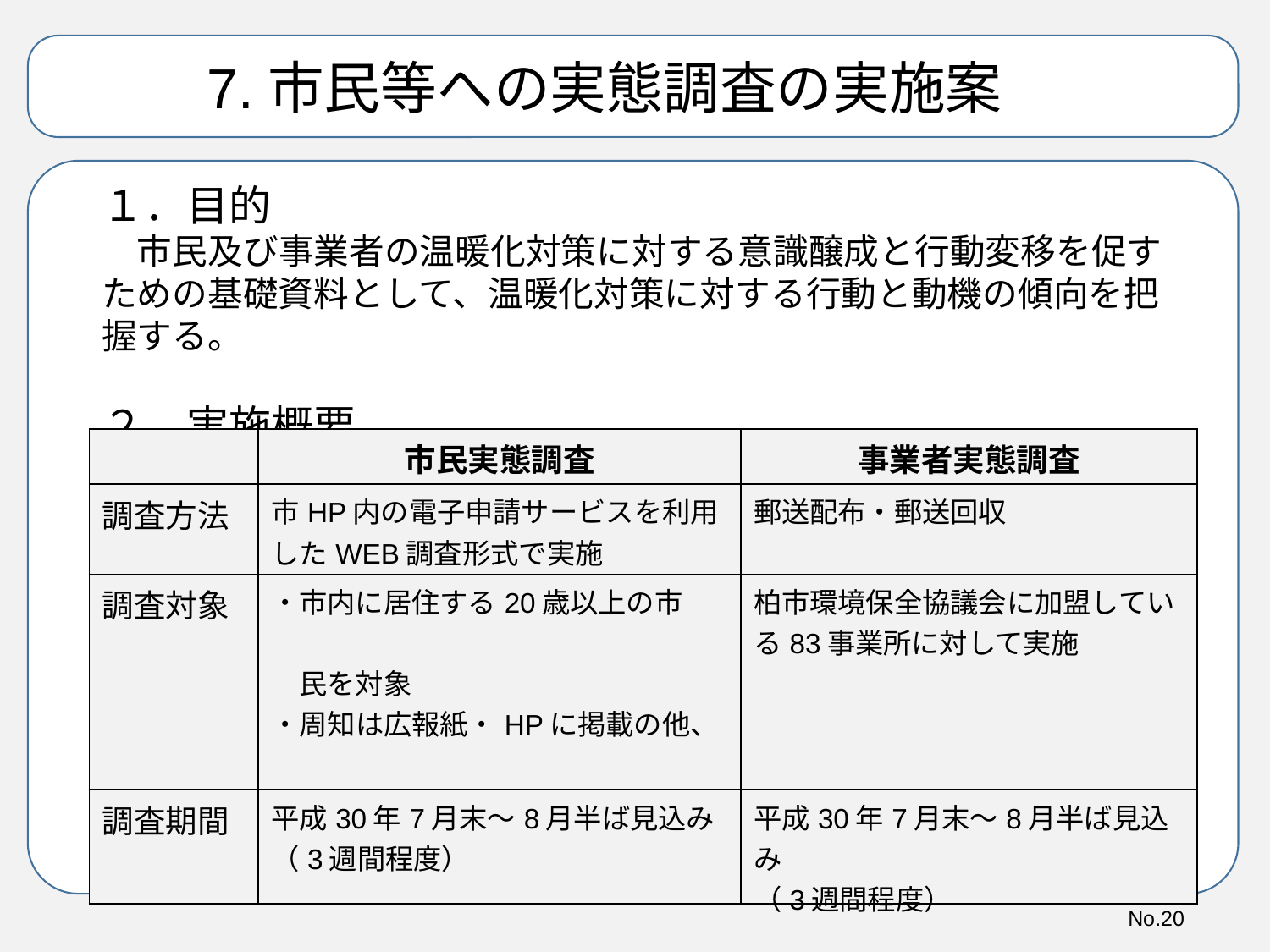

7.市民等への実態調査の実施案
１．目的
　市民及び事業者の温暖化対策に対する意識醸成と行動変移を促すための基礎資料として、温暖化対策に対する行動と動機の傾向を把握する。

２．実施概要

|  | 市民実態調査 | 事業者実態調査 |
| --- | --- | --- |
| 調査方法 | 市HP内の電子申請サービスを利用したWEB調査形式で実施 | 郵送配布・郵送回収 |
| 調査対象 | ・市内に居住する20歳以上の市　　 　民を対象 ・周知は広報紙・HPに掲載の他、　 　市職員や関係団体に協力依頼 | 柏市環境保全協議会に加盟している83事業所に対して実施 |
| 調査期間 | 平成30年7月末～8月半ば見込み （3週間程度） | 平成30年7月末～8月半ば見込み （3週間程度） |
No.20